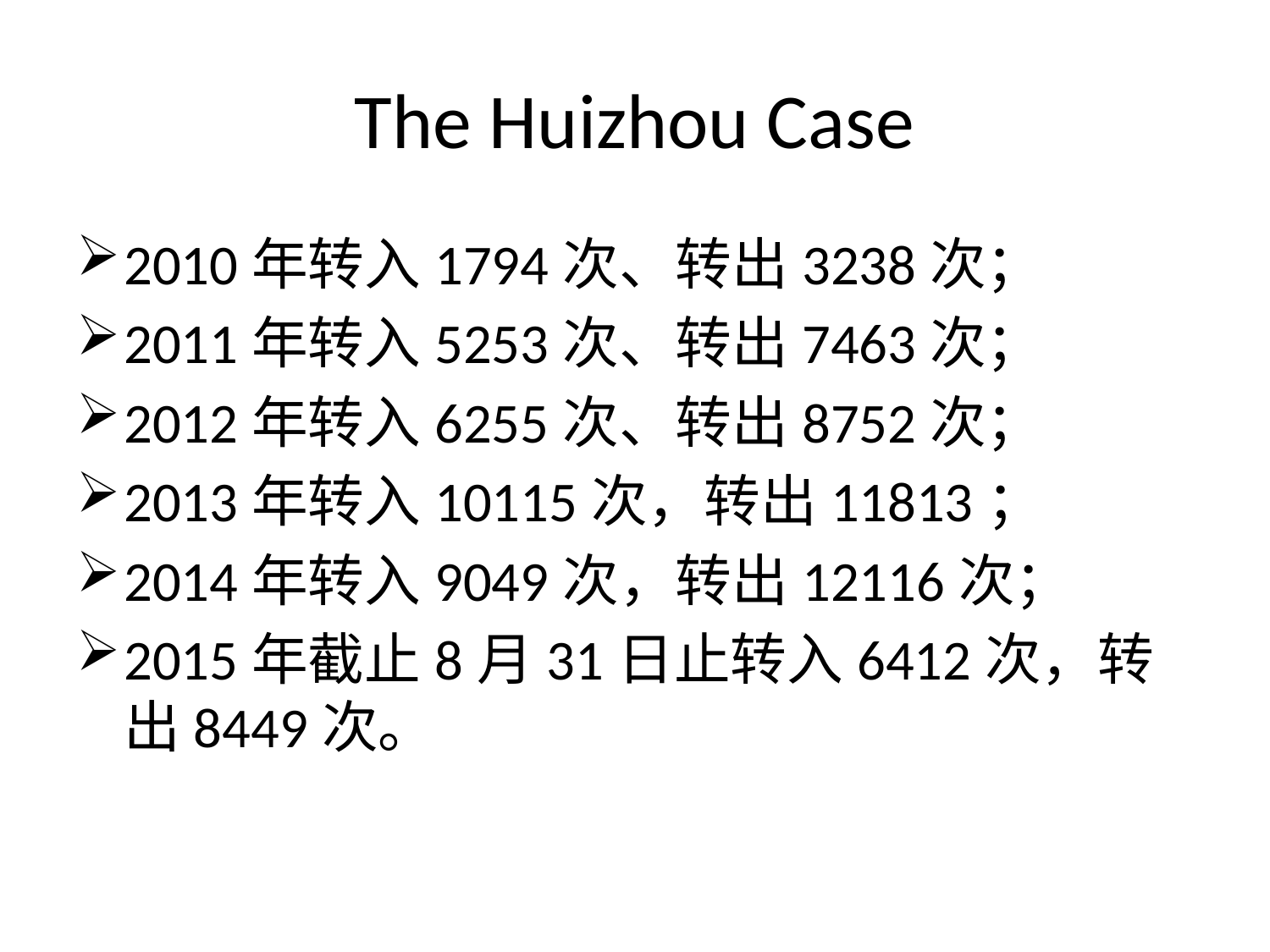

# The Huizhou Case
2010年转入1794次、转出3238次；
2011年转入5253次、转出7463次；
2012年转入6255次、转出8752次；
2013年转入10115次，转出11813；
2014年转入9049次，转出12116次；
2015年截止8月31日止转入6412次，转出8449次。